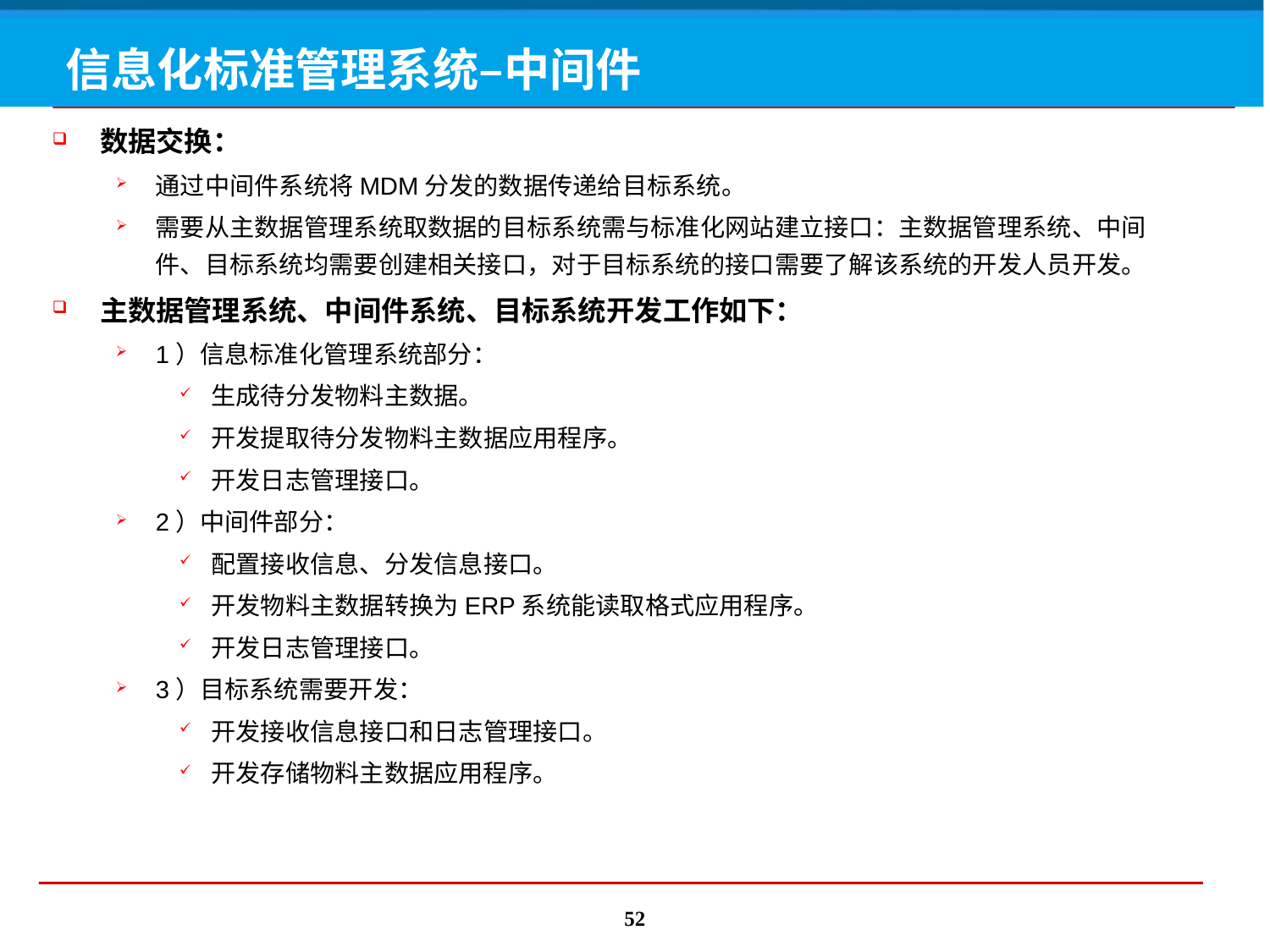

# 信息化标准管理系统–中间件
数据交换：
通过中间件系统将MDM分发的数据传递给目标系统。
需要从主数据管理系统取数据的目标系统需与标准化网站建立接口：主数据管理系统、中间件、目标系统均需要创建相关接口，对于目标系统的接口需要了解该系统的开发人员开发。
主数据管理系统、中间件系统、目标系统开发工作如下：
1）信息标准化管理系统部分：
生成待分发物料主数据。
开发提取待分发物料主数据应用程序。
开发日志管理接口。
2）中间件部分：
配置接收信息、分发信息接口。
开发物料主数据转换为ERP系统能读取格式应用程序。
开发日志管理接口。
3）目标系统需要开发：
开发接收信息接口和日志管理接口。
开发存储物料主数据应用程序。
52